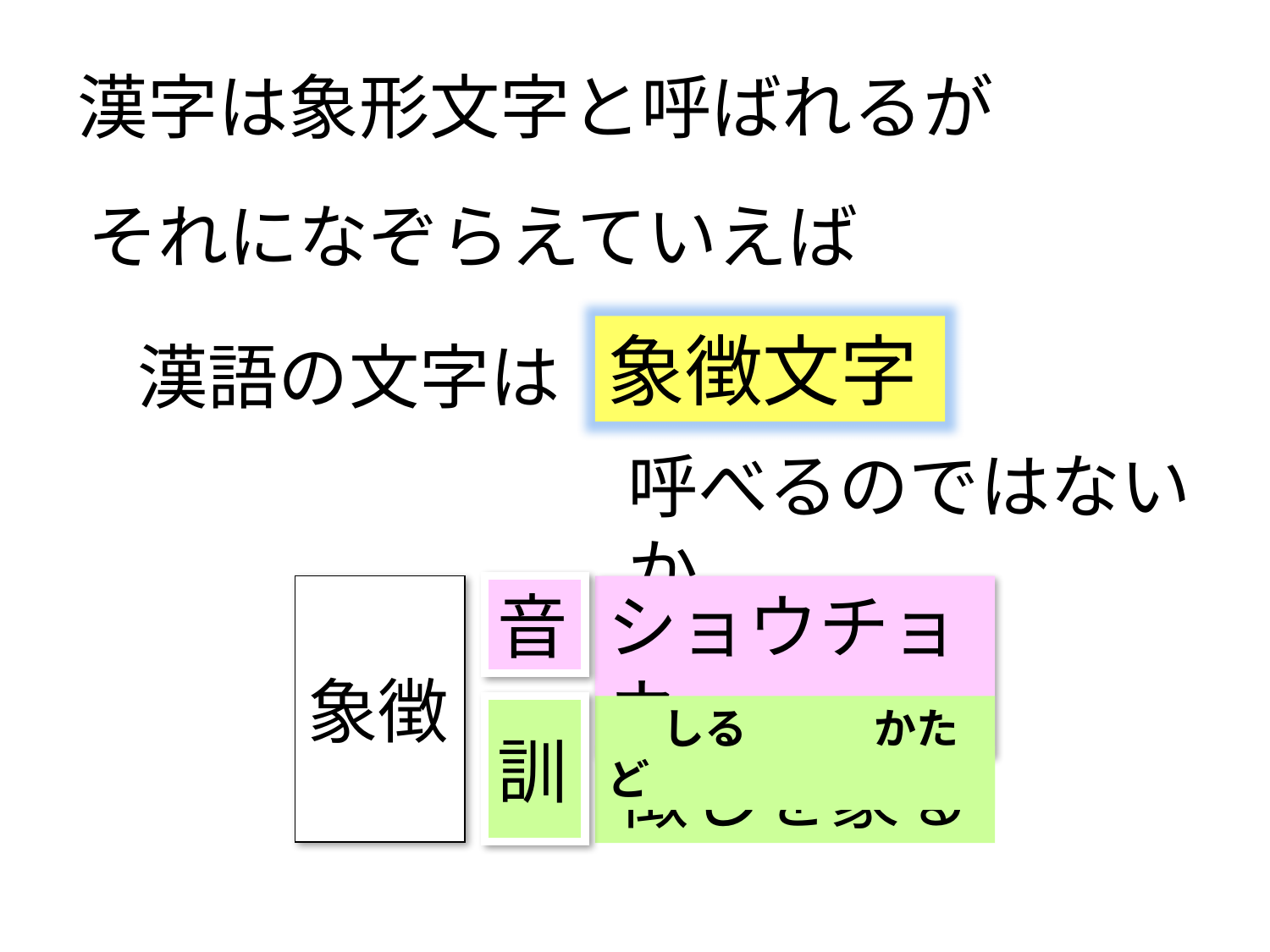

漢字は象形文字と呼ばれるが
それになぞらえていえば
象徴文字
漢語の文字は
呼べるのではないか

象徴

音
ショウチョウ

訓

　しる　　　かたど
徴しを象る